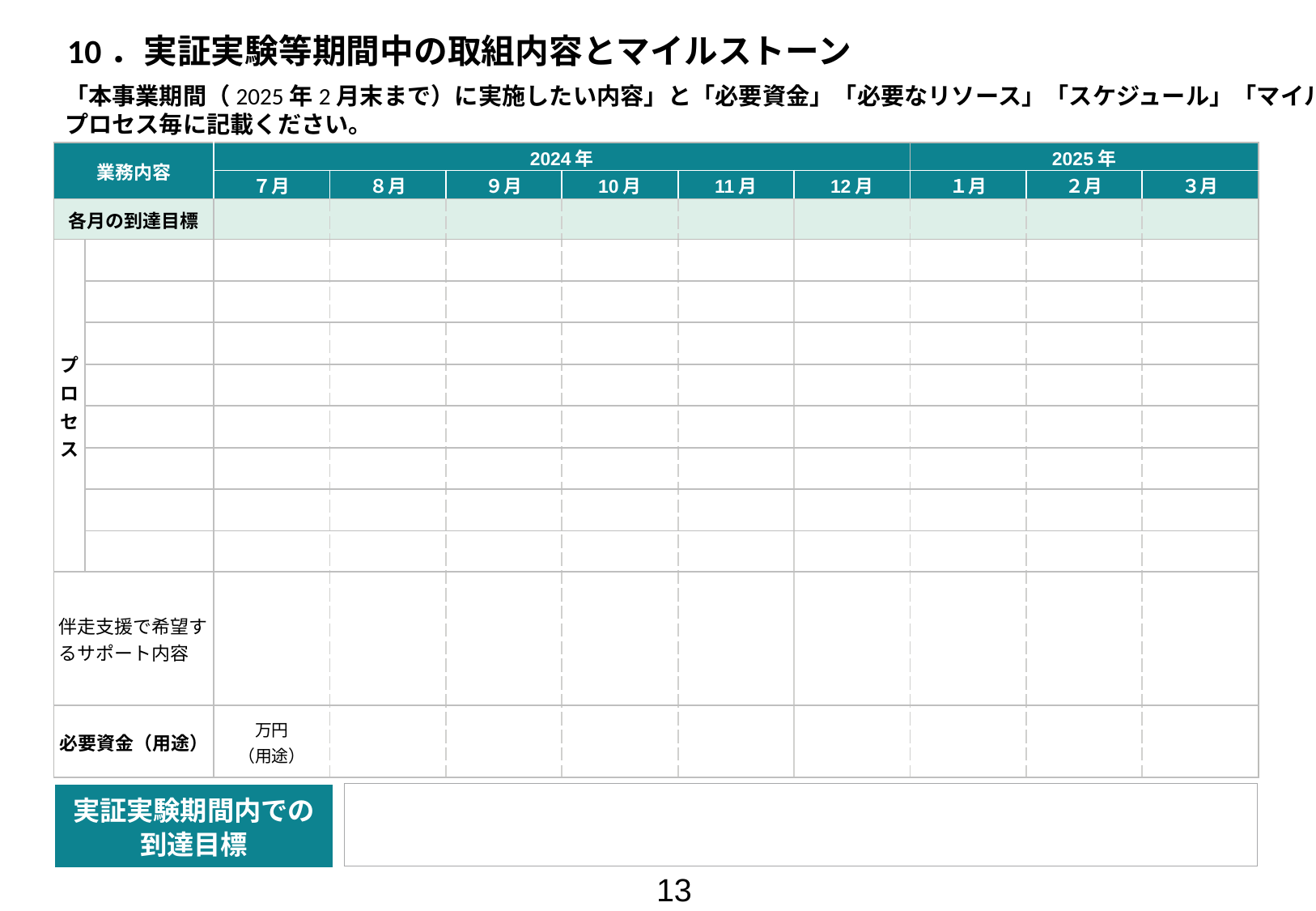

10．実証実験等期間中の取組内容とマイルストーン
「本事業期間（2025年2月末まで）に実施したい内容」と「必要資金」「必要なリソース」「スケジュール」「マイルストーン」を
プロセス毎に記載ください。
| 業務内容 | 業務内容 | 2024年 |  |  |  |  |  | 2025年 |  |  |
| --- | --- | --- | --- | --- | --- | --- | --- | --- | --- | --- |
|  |  | ７月 | ８月 | ９月 | 10月 | 11月 | 12月 | １月 | ２月 | ３月 |
| 各月の到達目標 | 到達目標 |  |  |  |  |  |  |  |  |  |
| プロセス |  |  |  |  |  |  |  |  |  |  |
|  |  |  |  |  |  |  |  |  |  |  |
|  |  |  |  |  |  |  |  |  |  |  |
|  |  |  |  |  |  |  |  |  |  |  |
|  |  |  |  |  |  |  |  |  |  |  |
|  |  |  |  |  |  |  |  |  |  |  |
|  |  |  |  |  |  |  |  |  |  |  |
|  |  |  |  |  |  |  |  |  |  |  |
| 伴走支援で希望するサポート内容 | 必要リソース |  |  |  |  |  |  |  |  |  |
| 必要資金（用途） | 必要資金 | 万円 （用途） |  |  |  |  |  |  |  |  |

実証実験期間内での到達目標
13